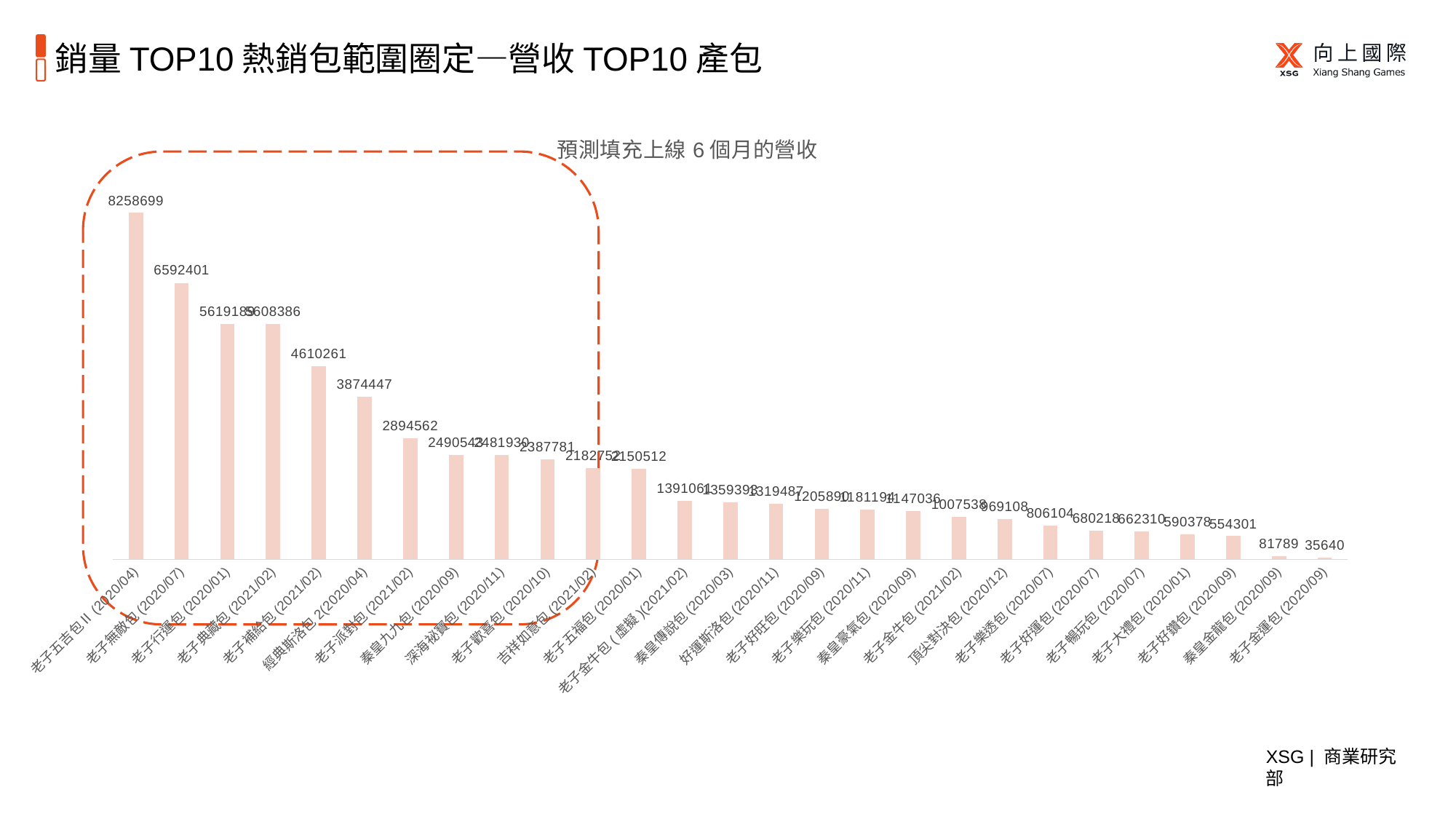

# 銷量TOP10熱銷包範圍圈定—營收TOP10產包

### Chart: 預測填充上線6個月的營收

| Category | 營收 |
|---|---|
| 老子五吉包Ⅱ(2020/04) | 8258699.0 |
| 老子無敵包(2020/07) | 6592401.0 |
| 老子行運包(2020/01) | 5619189.0 |
| 老子典藏包(2021/02) | 5608386.0 |
| 老子補給包(2021/02) | 4610261.0 |
| 經典斯洛包2(2020/04) | 3874447.0 |
| 老子派對包(2021/02) | 2894562.0 |
| 秦皇九九包(2020/09) | 2490543.0 |
| 深海祕寶包(2020/11) | 2481930.0 |
| 老子歡喜包(2020/10) | 2387781.0 |
| 吉祥如意包(2021/02) | 2182752.0 |
| 老子五福包(2020/01) | 2150512.0 |
| 老子金牛包(虛擬)(2021/02) | 1391061.0 |
| 秦皇傳說包(2020/03) | 1359393.0 |
| 好運斯洛包(2020/11) | 1319487.0 |
| 老子好旺包(2020/09) | 1205890.0 |
| 老子樂玩包(2020/11) | 1181194.0 |
| 秦皇豪氣包(2020/09) | 1147036.0 |
| 老子金牛包(2021/02) | 1007538.0 |
| 頂尖對決包(2020/12) | 969108.0 |
| 老子樂透包(2020/07) | 806104.0 |
| 老子好運包(2020/07) | 680218.0 |
| 老子暢玩包(2020/07) | 662310.0 |
| 老子大禮包(2020/01) | 590378.0 |
| 老子好鑽包(2020/09) | 554301.0 |
| 秦皇金龍包(2020/09) | 81789.0 |
| 老子金運包(2020/09) | 35640.0 |